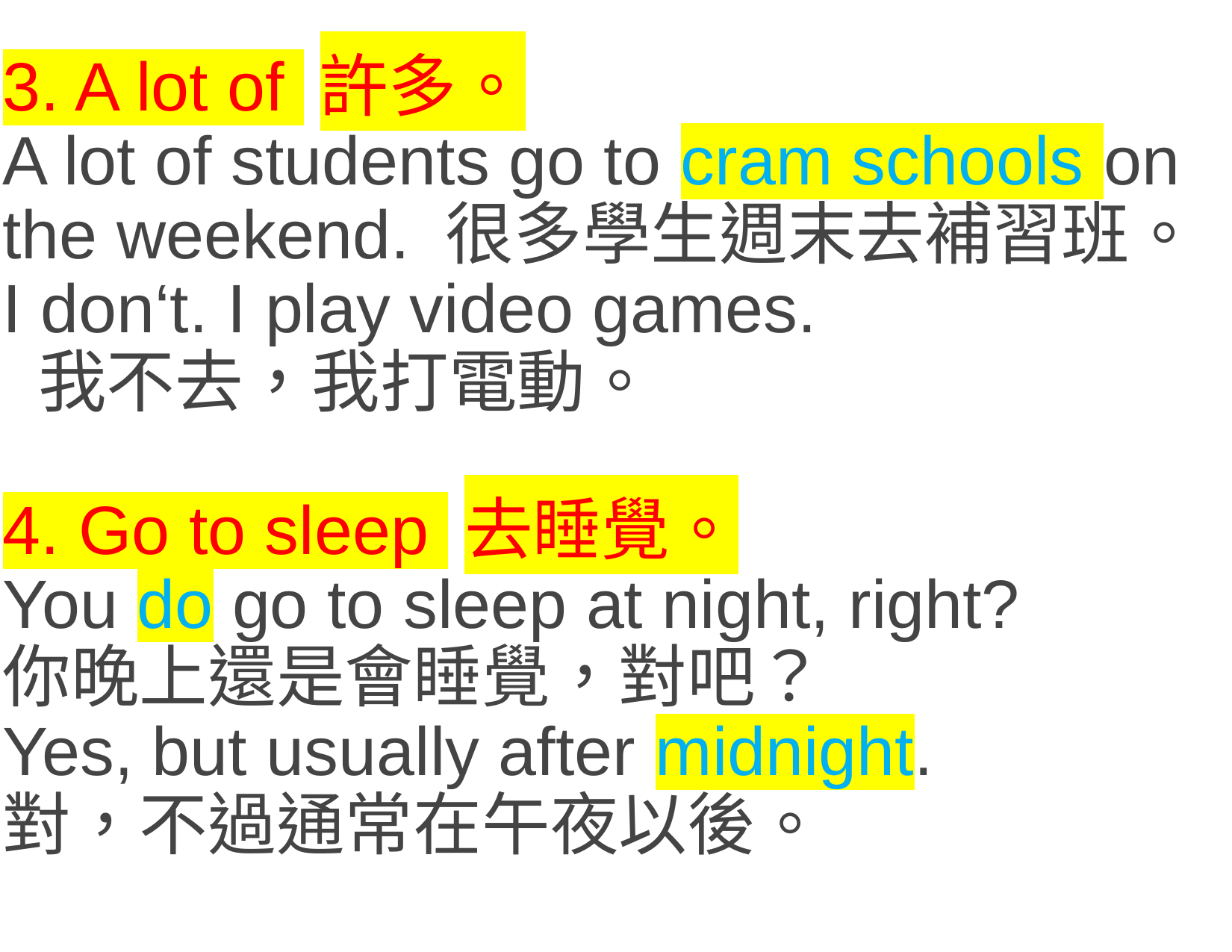

# 3. A lot of 許多。 A lot of students go to cram schools on the weekend. 很多學生週末去補習班。 I don‘t. I play video games. 我不去，我打電動。 4. Go to sleep 去睡覺。 You do go to sleep at night, right? 你晚上還是會睡覺，對吧？ Yes, but usually after midnight. 對，不過通常在午夜以後。